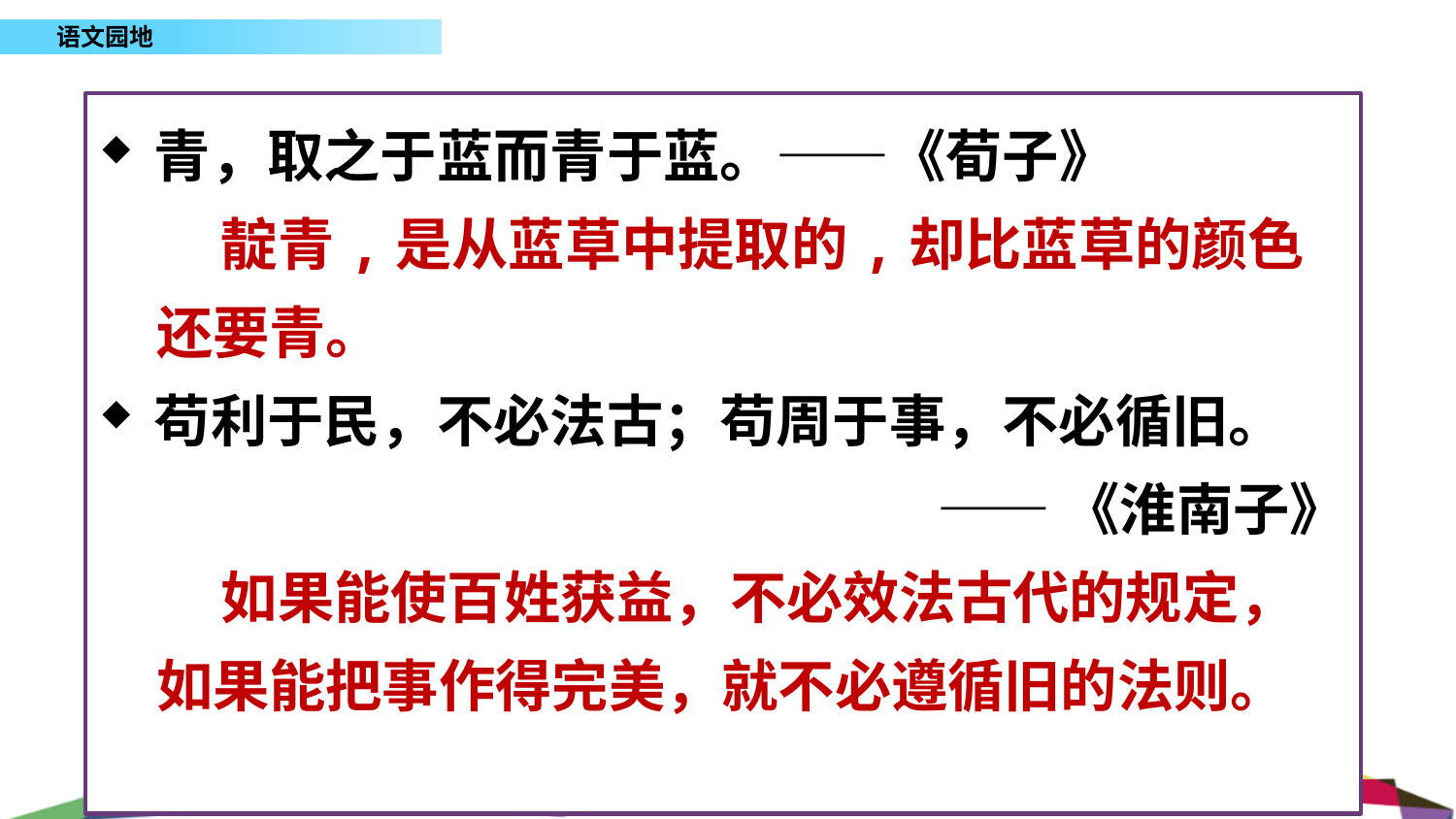

青，取之于蓝而青于蓝。——《荀子》
    靛青,是从蓝草中提取的,却比蓝草的颜色还要青。
苟利于民，不必法古；苟周于事，不必循旧。
——《淮南子》
    如果能使百姓获益，不必效法古代的规定，如果能把事作得完美，就不必遵循旧的法则。